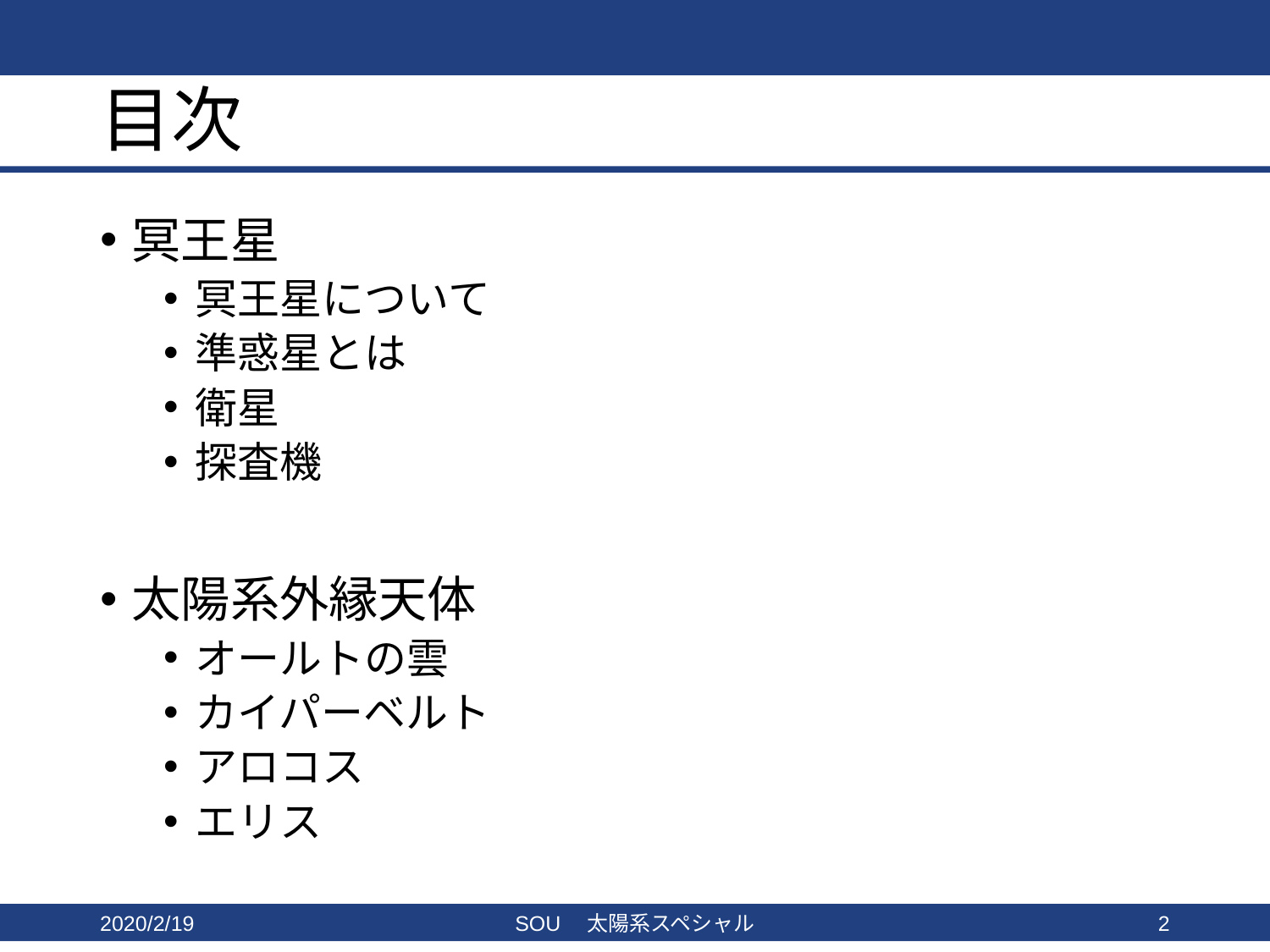

# 目次
冥王星
冥王星について
準惑星とは
衛星
探査機

太陽系外縁天体
オールトの雲
カイパーベルト
アロコス
エリス

2020/2/19
SOU　太陽系スペシャル
2